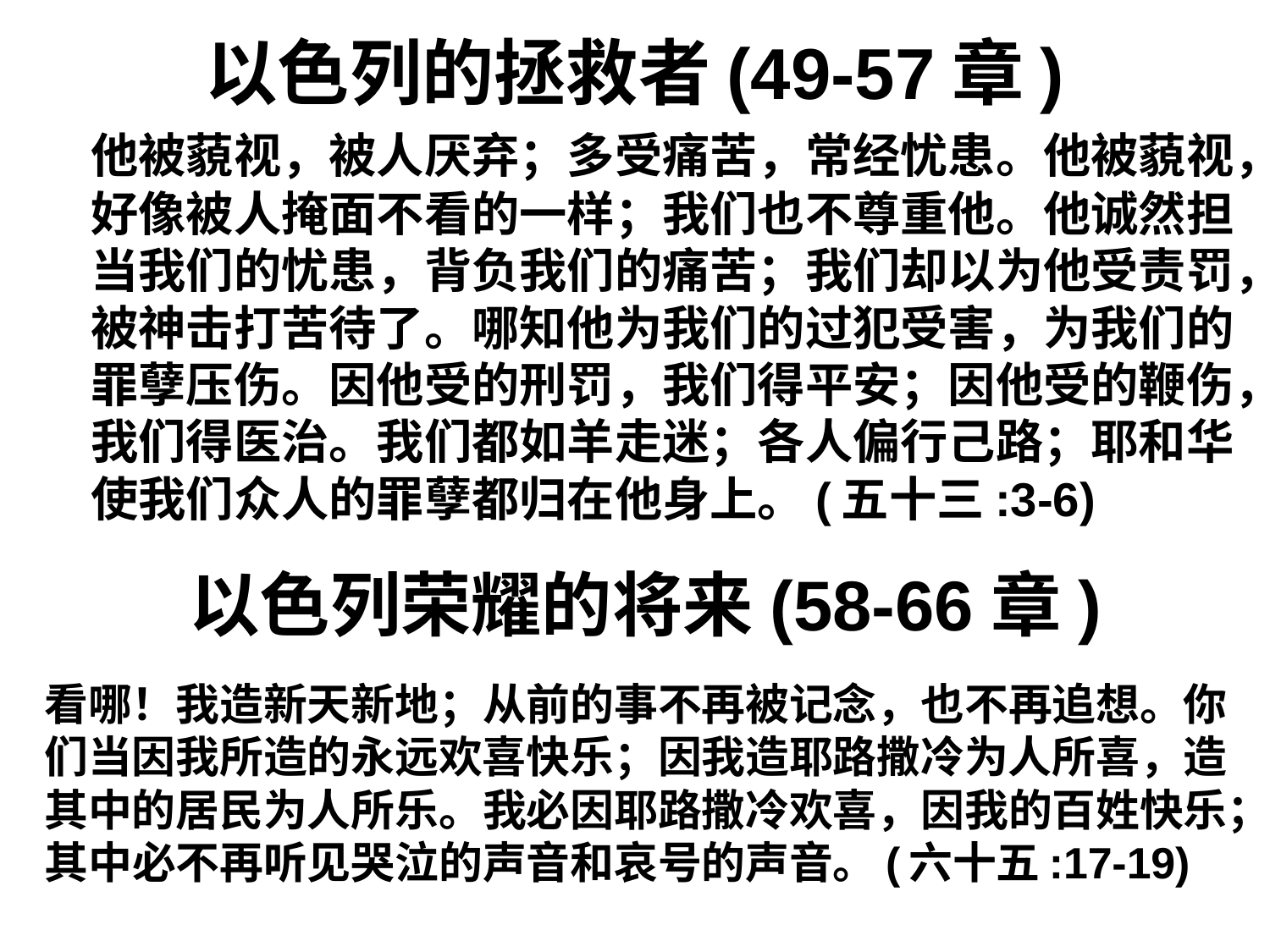

# 以色列的拯救者(49-57章)
	他被藐视，被人厌弃；多受痛苦，常经忧患。他被藐视，好像被人掩面不看的一样；我们也不尊重他。他诚然担当我们的忧患，背负我们的痛苦；我们却以为他受责罚，被神击打苦待了。哪知他为我们的过犯受害，为我们的罪孽压伤。因他受的刑罚，我们得平安；因他受的鞭伤，我们得医治。我们都如羊走迷；各人偏行己路；耶和华使我们众人的罪孽都归在他身上。(五十三:3-6)
以色列荣耀的将来(58-66章)
看哪！我造新天新地；从前的事不再被记念，也不再追想。你们当因我所造的永远欢喜快乐；因我造耶路撒冷为人所喜，造其中的居民为人所乐。我必因耶路撒冷欢喜，因我的百姓快乐；其中必不再听见哭泣的声音和哀号的声音。(六十五:17-19)